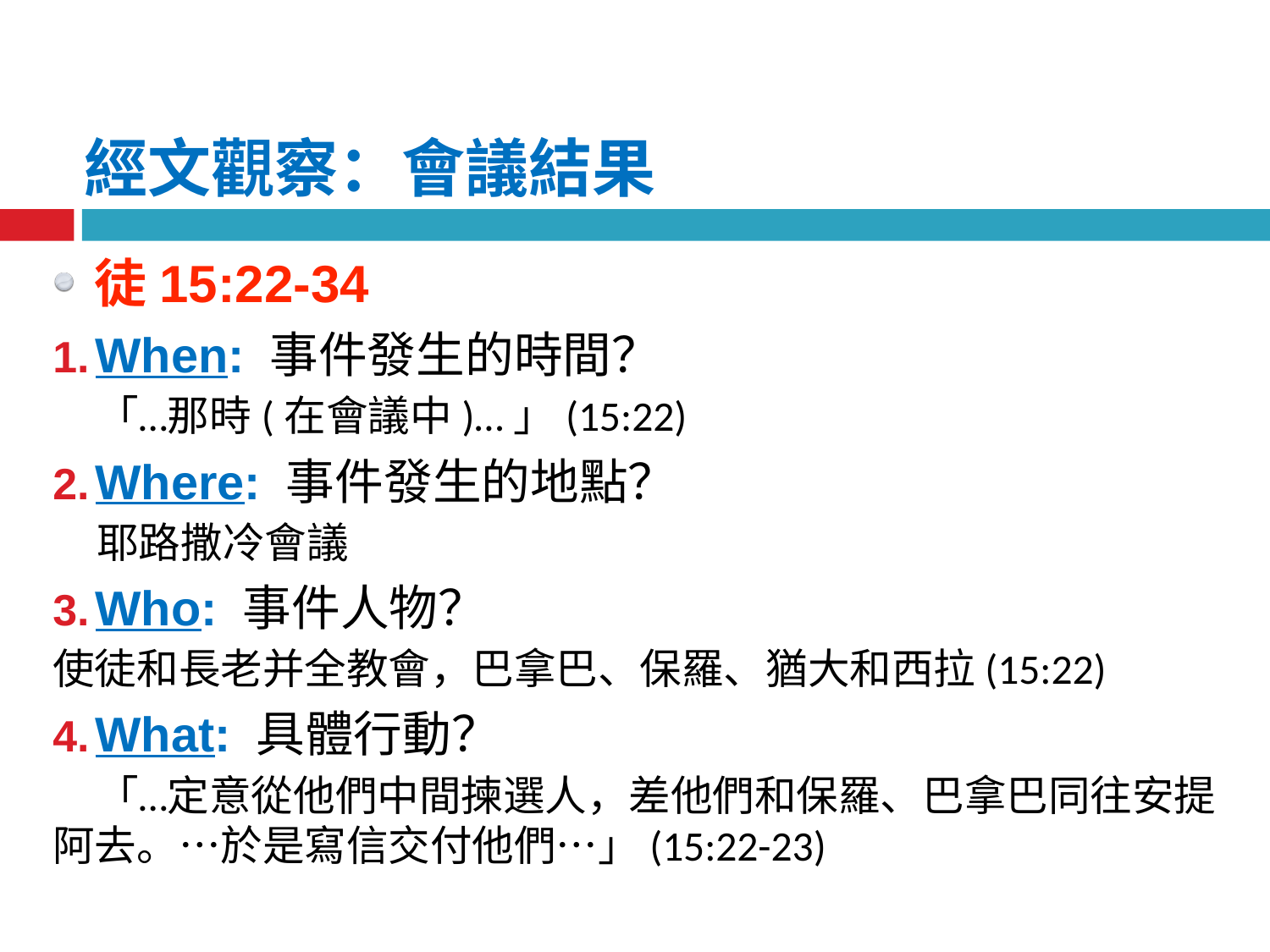

經文觀察：會議結果
徒15:22-34
When: 事件發生的時間？
「…那時(在會議中)…」(15:22)
Where: 事件發生的地點？
耶路撒冷會議
Who: 事件人物？
使徒和長老并全教會，巴拿巴、保羅、猶大和西拉(15:22)
What: 具體行動？
「…定意從他們中間揀選人，差他們和保羅、巴拿巴同往安提阿去。…於是寫信交付他們…」(15:22-23)